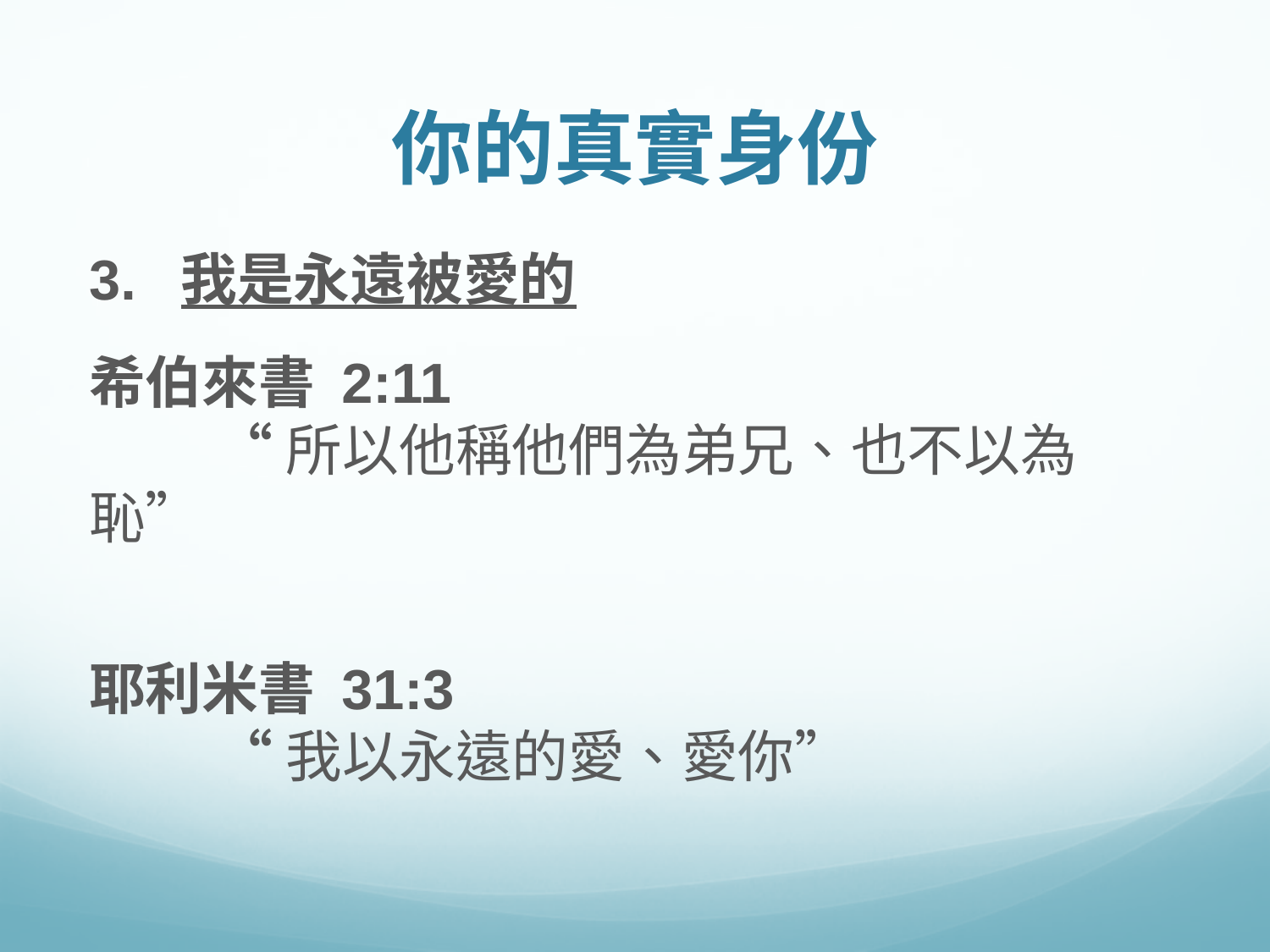

# 你的真實身份
3.  我是永遠被愛的
希伯來書 2:11
	“所以他稱他們為弟兄、也不以為恥”

耶利米書 31:3
	“我以永遠的愛、愛你”